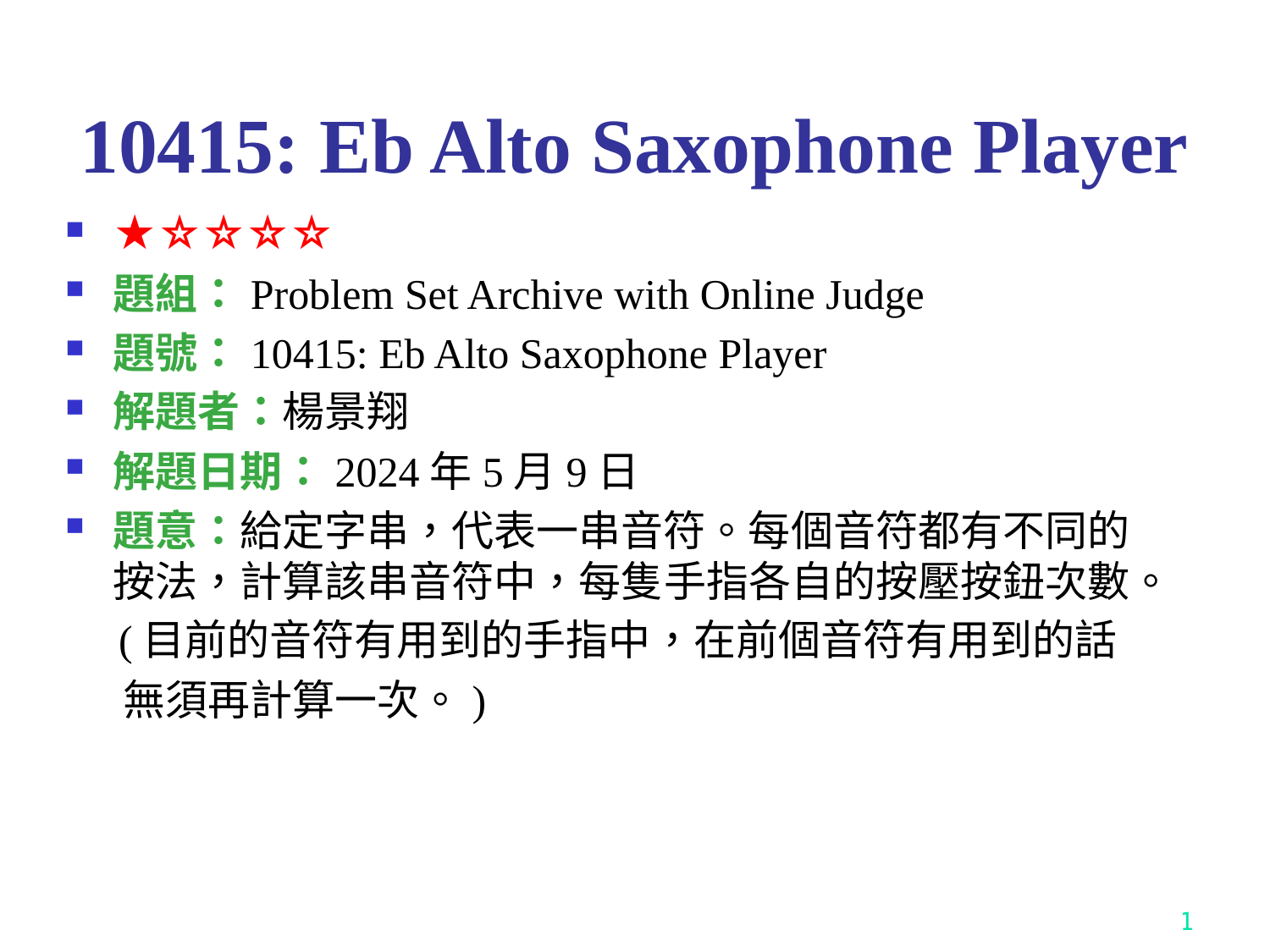

# 10415: Eb Alto Saxophone Player
★☆☆☆☆
題組：Problem Set Archive with Online Judge
題號：10415: Eb Alto Saxophone Player
解題者：楊景翔
解題日期：2024年5月9日
題意：給定字串，代表一串音符。每個音符都有不同的按法，計算該串音符中，每隻手指各自的按壓按鈕次數。
     (目前的音符有用到的手指中，在前個音符有用到的話
     無須再計算一次。)
1